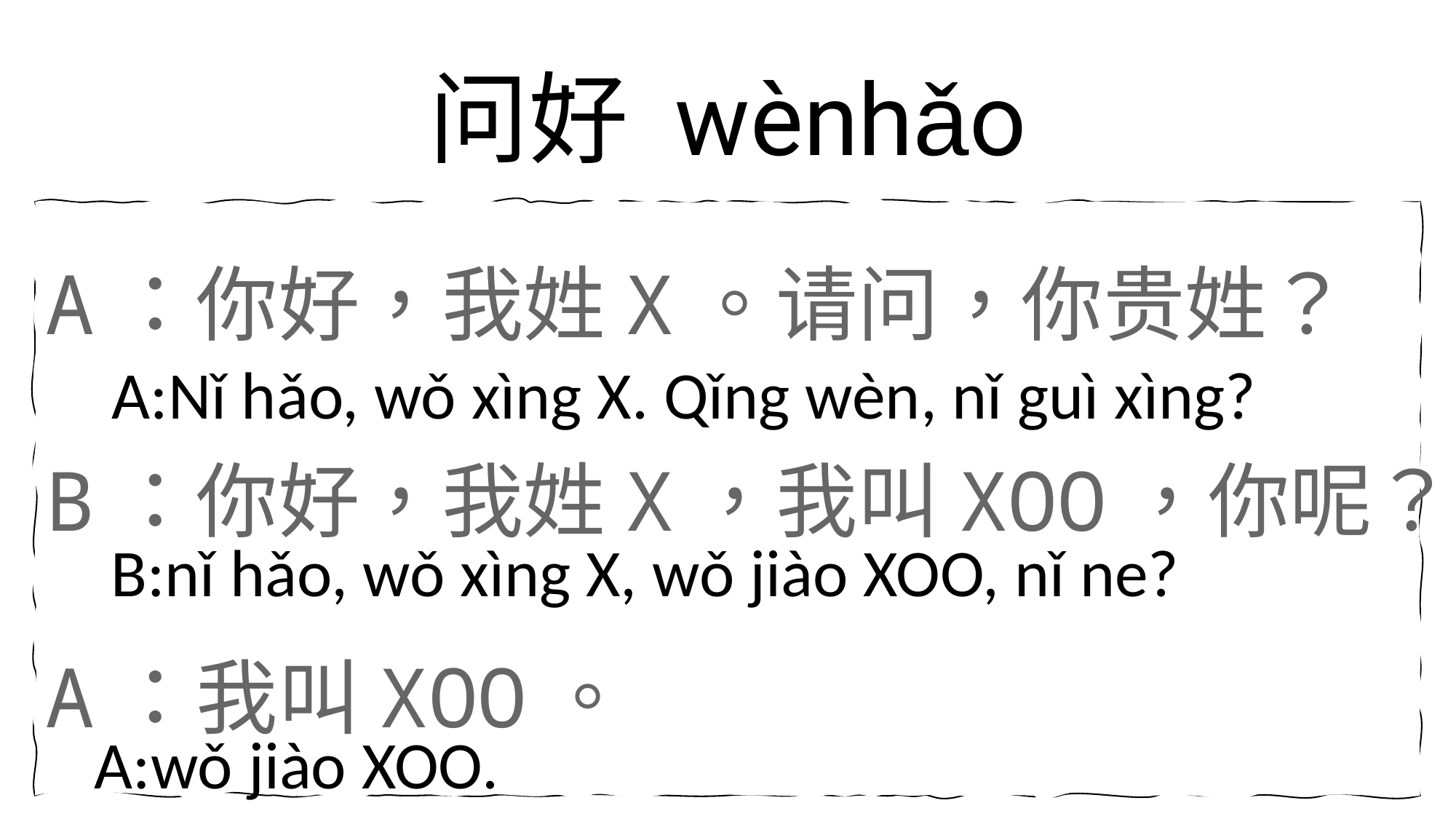

# 问好 wènhǎo
A：你好，我姓X。请问，你贵姓？

B：你好，我姓X，我叫XOO，你呢？

A：我叫XOO。
A:Nǐ hǎo, wǒ xìng X. Qǐng wèn, nǐ guì xìng?

B:nǐ hǎo, wǒ xìng X, wǒ jiào XOO, nǐ ne?
A:wǒ jiào XOO.